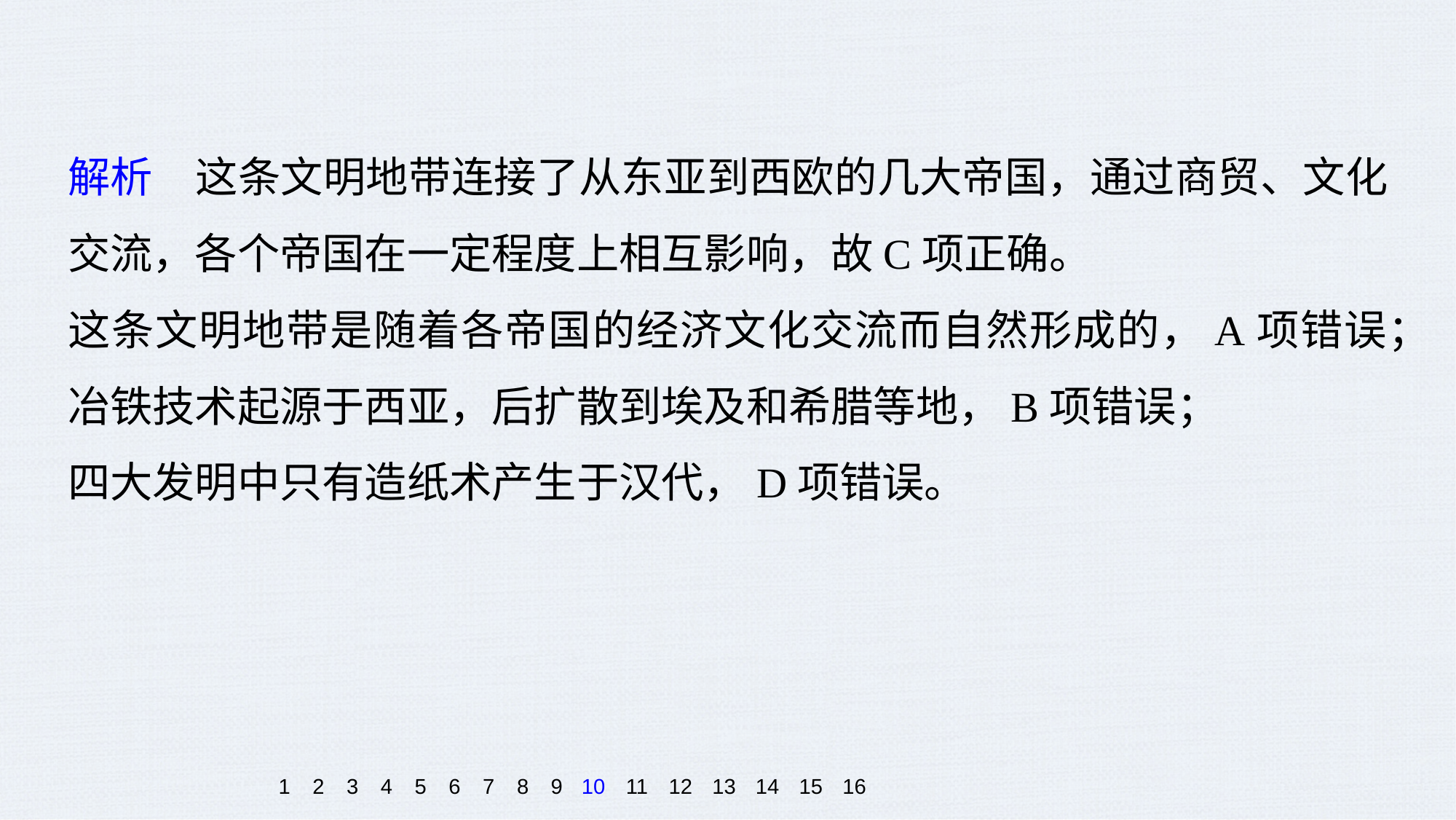

解析　这条文明地带连接了从东亚到西欧的几大帝国，通过商贸、文化交流，各个帝国在一定程度上相互影响，故C项正确。
这条文明地带是随着各帝国的经济文化交流而自然形成的，A项错误；
冶铁技术起源于西亚，后扩散到埃及和希腊等地，B项错误；
四大发明中只有造纸术产生于汉代，D项错误。
1
2
3
4
5
6
7
8
9
10
11
12
13
14
15
16